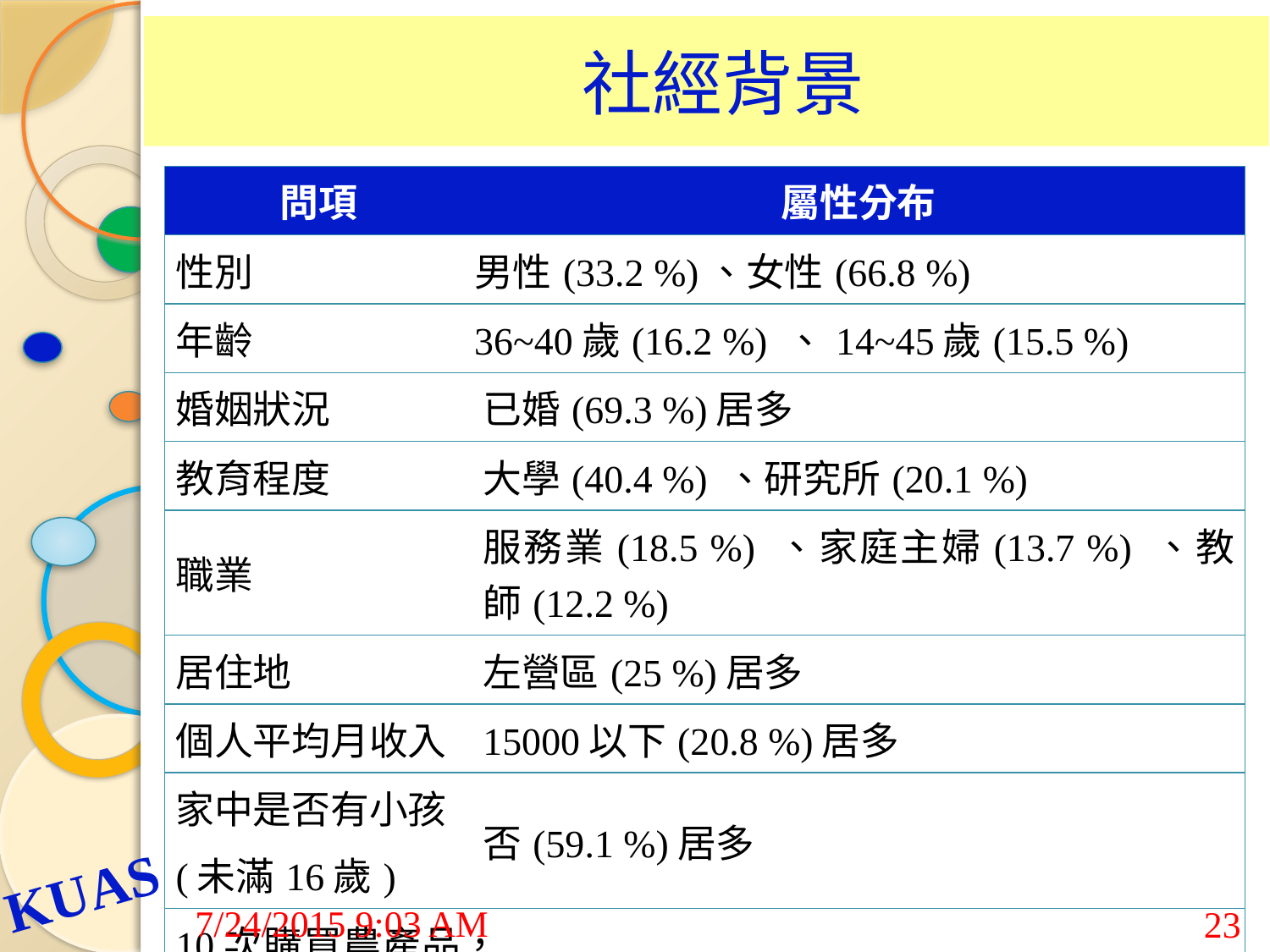

# 社經背景
| 問項 | 屬性分布 |
| --- | --- |
| 性別 | 男性(33.2 %)、女性(66.8 %) |
| 年齡 | 36~40歲(16.2 %) 、14~45歲(15.5 %) |
| 婚姻狀況 | 已婚(69.3 %)居多 |
| 教育程度 | 大學(40.4 %) 、研究所(20.1 %) |
| 職業 | 服務業(18.5 %) 、家庭主婦(13.7 %) 、教師(12.2 %) |
| 居住地 | 左營區(25 %)居多 |
| 個人平均月收入 | 15000以下(20.8 %)居多 |
| 家中是否有小孩 (未滿16歲) | 否(59.1 %)居多 |
| 10次購買農產品，選擇有機幾次 | 10次(16.5 %) 、5次(12.9 %) |
7/24/2015 9:03 AM
23